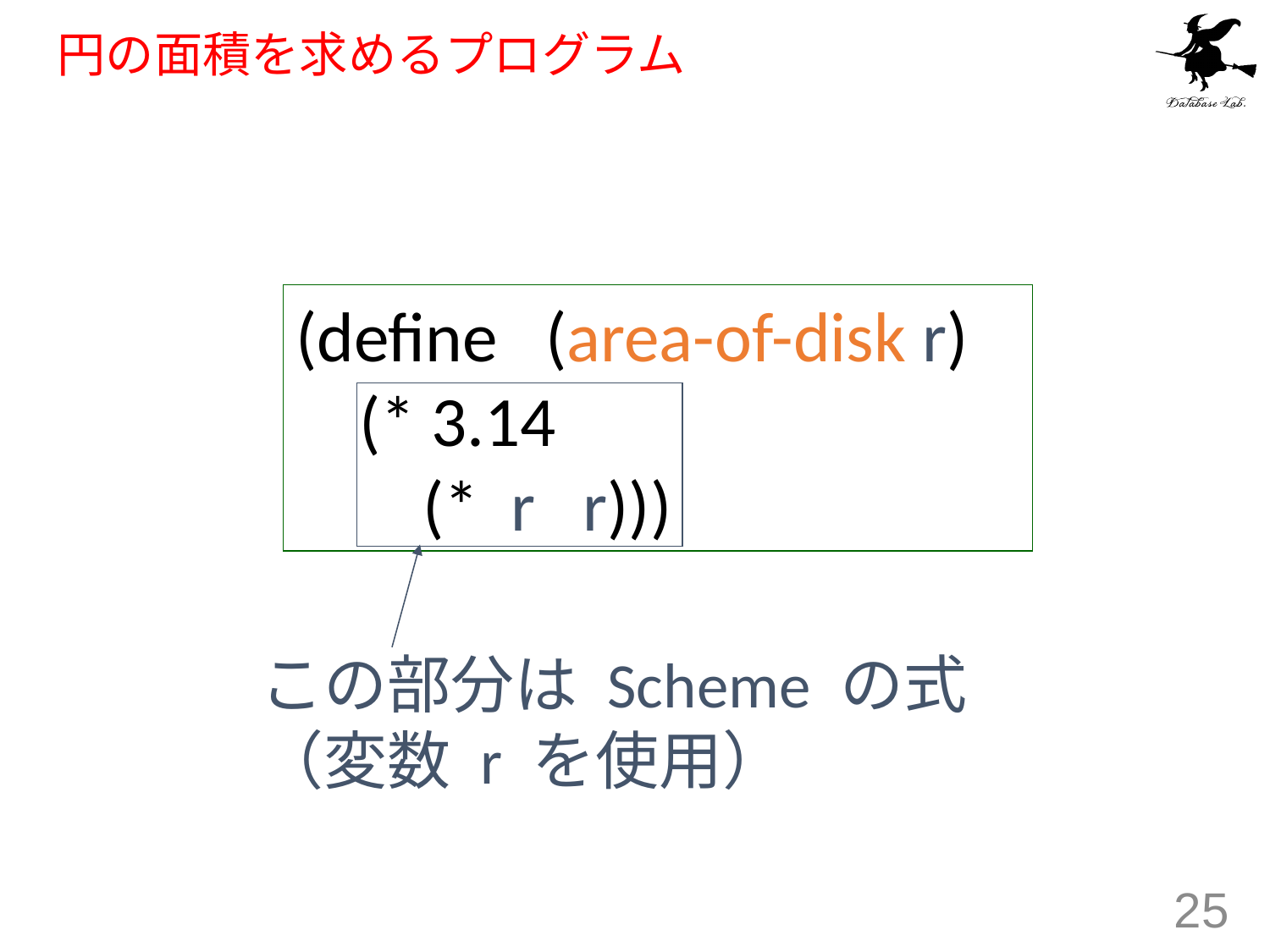

# 円の面積を求めるプログラム
(define   (area-of-disk r)
    (* 3.14
        (*  r   r)))

この部分は Scheme の式
（変数 r を使用）
25